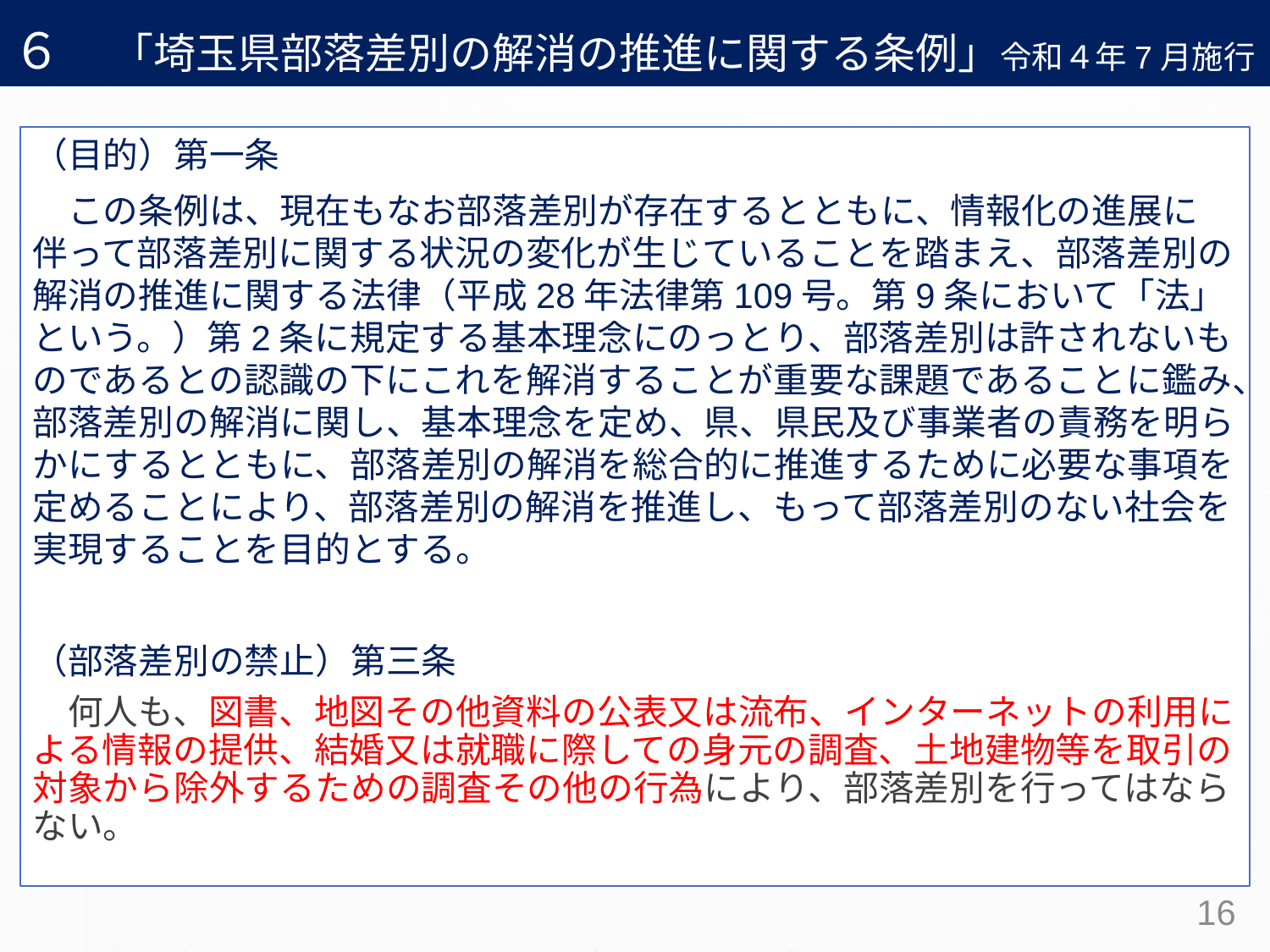

６　「埼玉県部落差別の解消の推進に関する条例」令和４年7月施行
（目的）第一条
　この条例は、現在もなお部落差別が存在するとともに、情報化の進展に伴って部落差別に関する状況の変化が生じていることを踏まえ、部落差別の解消の推進に関する法律（平成28年法律第109号。第9条において「法」という。）第2条に規定する基本理念にのっとり、部落差別は許されないものであるとの認識の下にこれを解消することが重要な課題であることに鑑み、部落差別の解消に関し、基本理念を定め、県、県民及び事業者の責務を明らかにするとともに、部落差別の解消を総合的に推進するために必要な事項を定めることにより、部落差別の解消を推進し、もって部落差別のない社会を実現することを目的とする。

（部落差別の禁止）第三条
　何人も、図書、地図その他資料の公表又は流布、インターネットの利用による情報の提供、結婚又は就職に際しての身元の調査、土地建物等を取引の対象から除外するための調査その他の行為により、部落差別を行ってはならない。

16